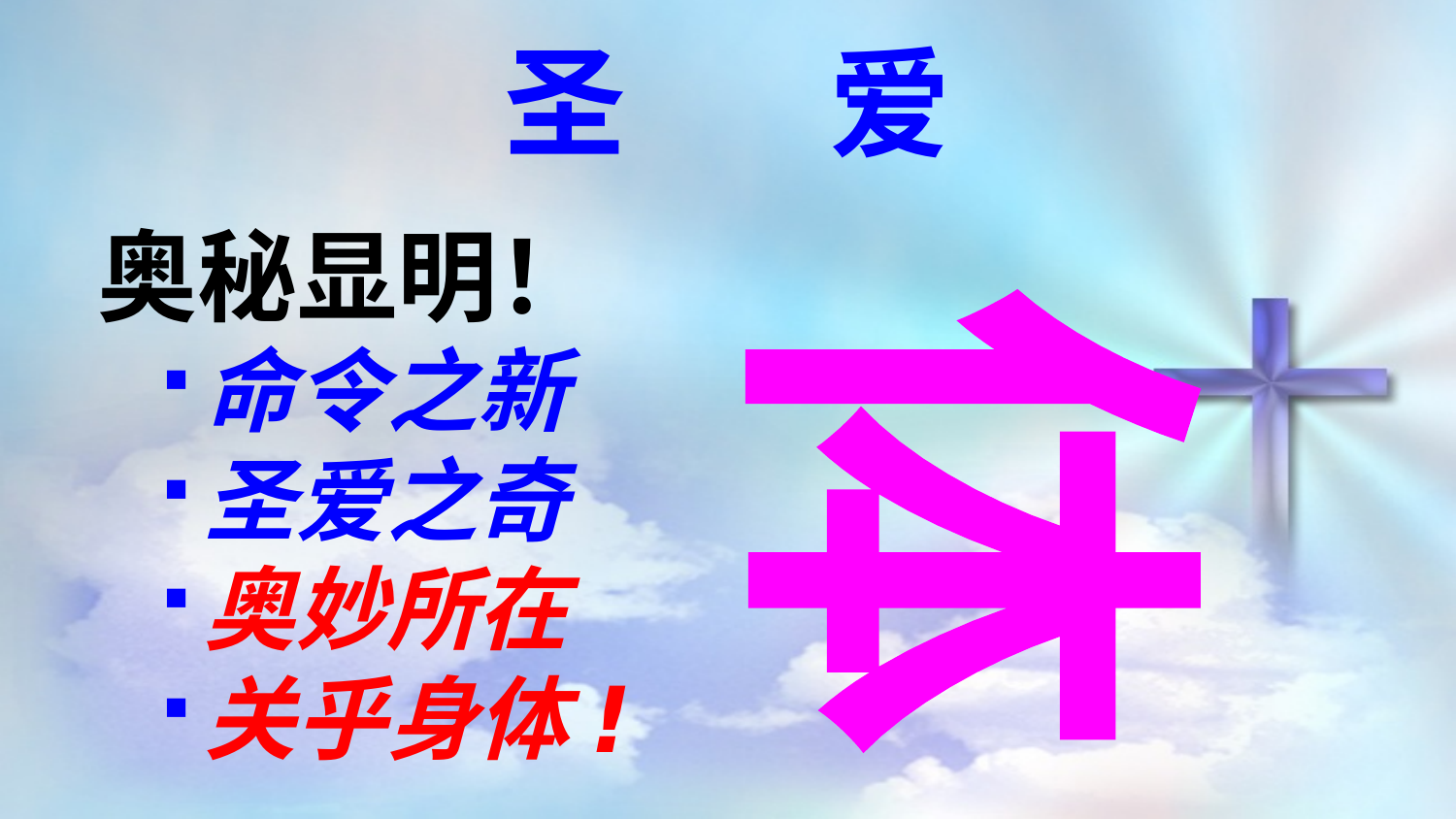

圣   爱
奥秘显明！
命令之新
圣爱之奇
奥妙所在
关乎身体!
体